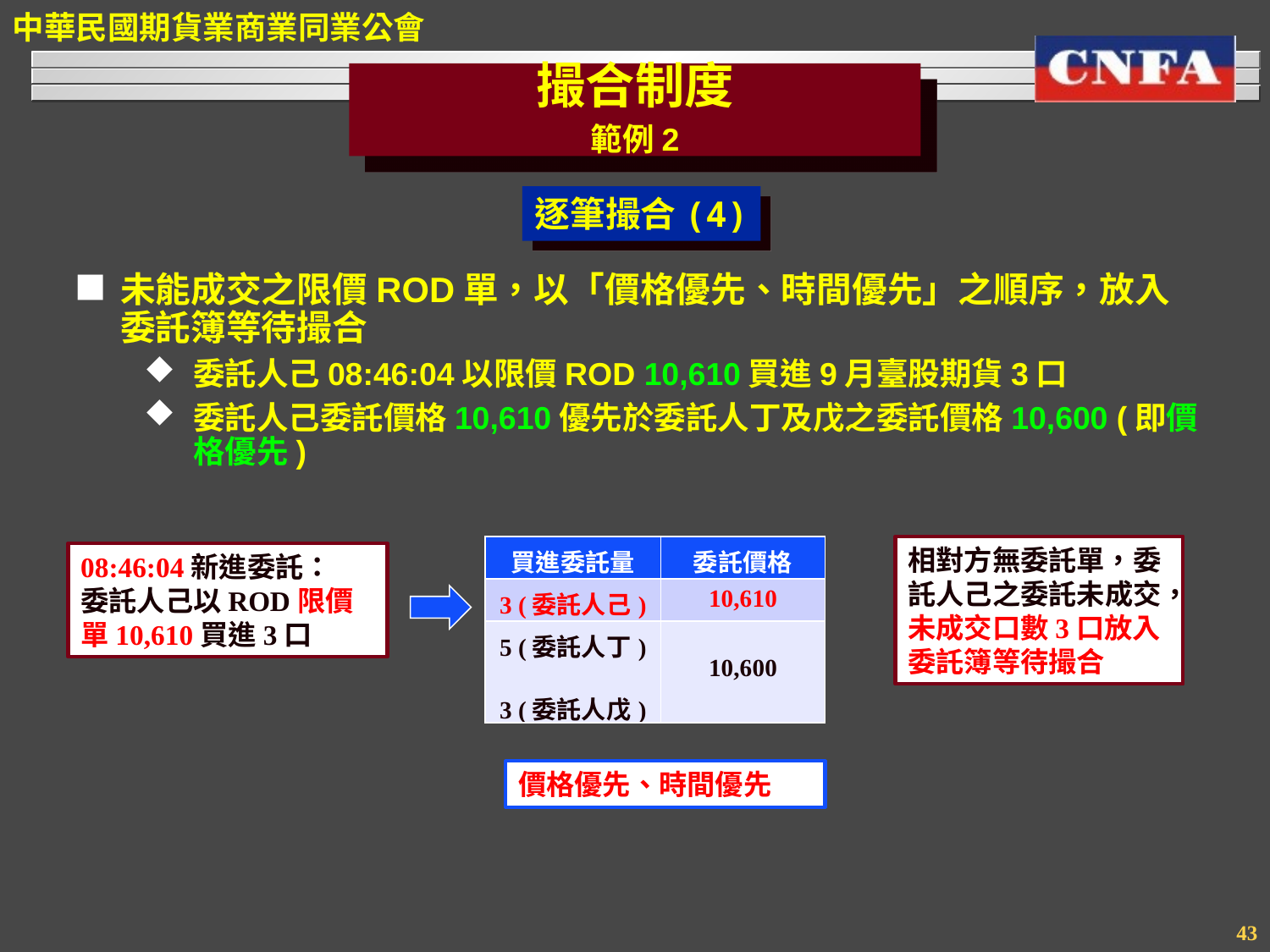

撮合制度
範例2
逐筆撮合(4)
未能成交之限價ROD單，以「價格優先、時間優先」之順序，放入委託簿等待撮合
委託人己08:46:04以限價ROD 10,610買進9月臺股期貨3口
委託人己委託價格10,610優先於委託人丁及戊之委託價格10,600 (即價格優先)

| 買進委託量 | 委託價格 |
| --- | --- |
| 3 (委託人己) | 10,610 |
| 5 (委託人丁) 3 (委託人戊) | 10,600 |
相對方無委託單，委託人己之委託未成交，未成交口數3口放入委託簿等待撮合
08:46:04新進委託：
委託人己以ROD限價單10,610買進3口

價格優先、時間優先